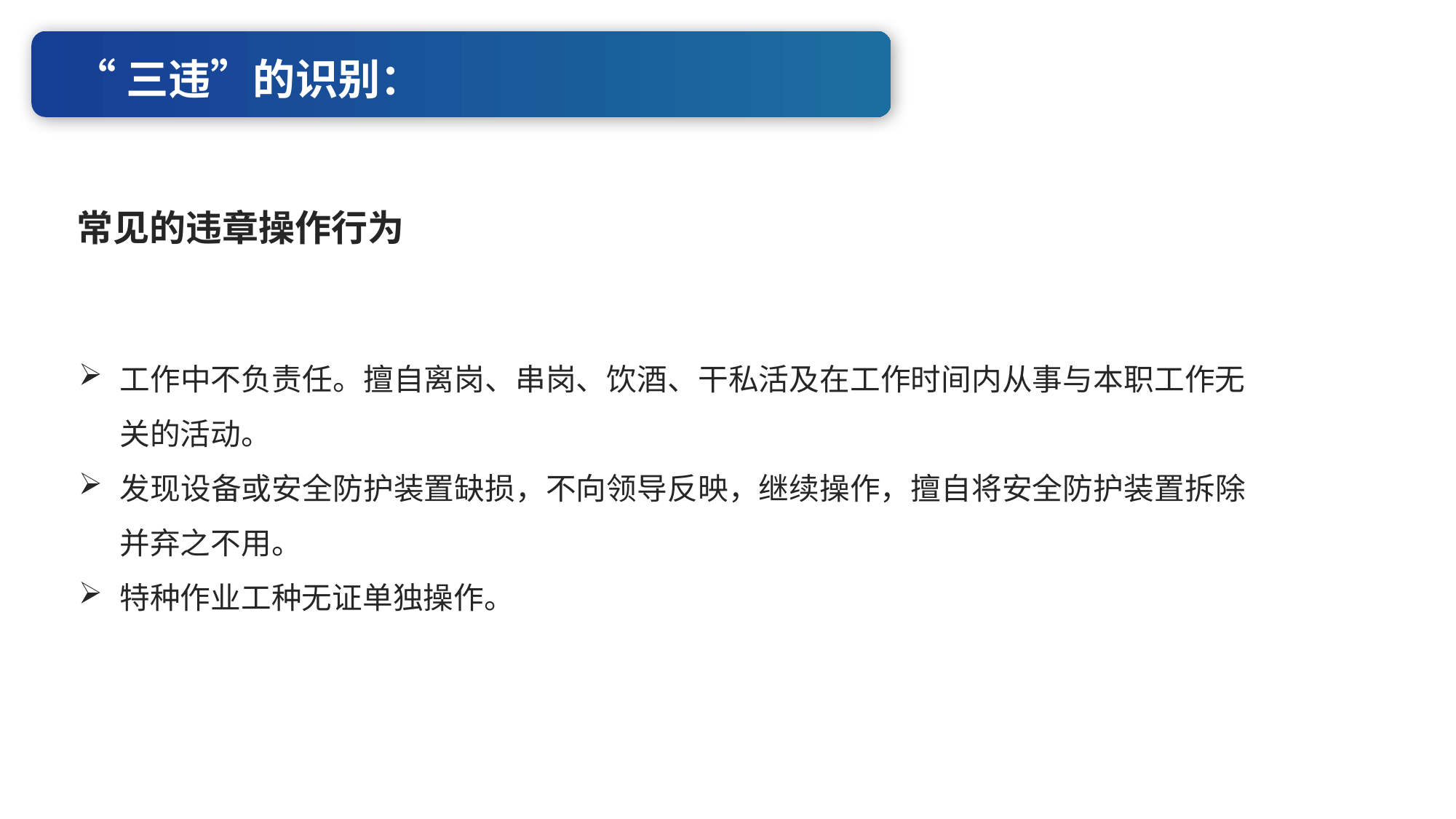

“三违”的识别：
常见的违章操作行为
工作中不负责任。擅自离岗、串岗、饮酒、干私活及在工作时间内从事与本职工作无关的活动。
发现设备或安全防护装置缺损，不向领导反映，继续操作，擅自将安全防护装置拆除并弃之不用。
特种作业工种无证单独操作。